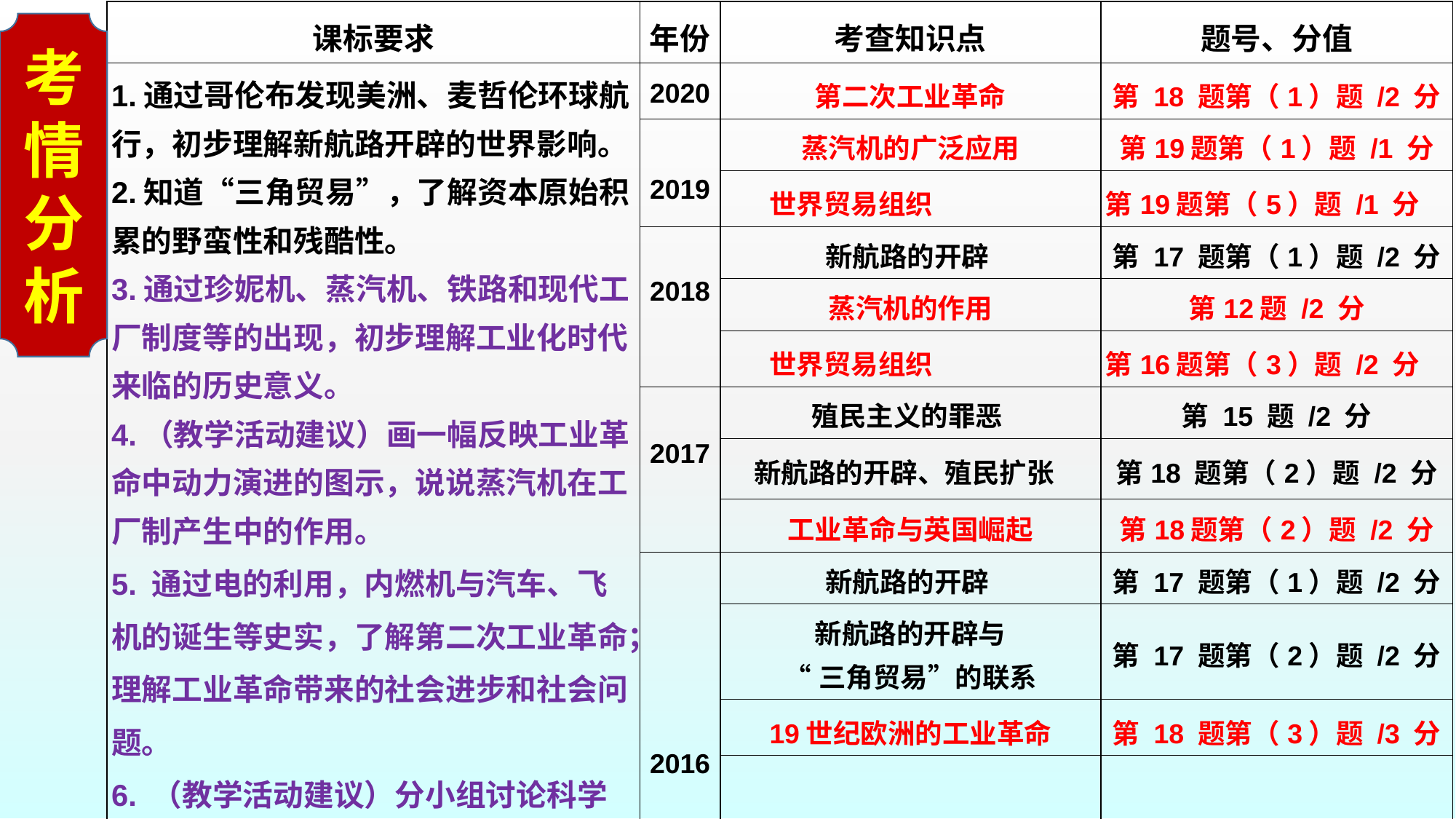

| 课标要求 | 年份 | 考查知识点 | 题号、分值 |
| --- | --- | --- | --- |
| 1.通过哥伦布发现美洲、麦哲伦环球航行，初步理解新航路开辟的世界影响。 2.知道“三角贸易”，了解资本原始积累的野蛮性和残酷性。 3.通过珍妮机、蒸汽机、铁路和现代工厂制度等的出现，初步理解工业化时代来临的历史意义。 4.（教学活动建议）画一幅反映工业革命中动力演进的图示，说说蒸汽机在工厂制产生中的作用。 5. 通过电的利用，内燃机与汽车、飞机的诞生等史实，了解第二次工业革命；理解工业革命带来的社会进步和社会问题。 6. （教学活动建议）分小组讨论科学技术的发展对社会进步的作用，以及对人类生存环境的影响。 7.初步理解世界贸易组织的宗旨和作用。 | 2020 | 第二次工业革命 | 第 18 题第（1）题 /2 分 |
|  | 2019 | 蒸汽机的广泛应用 | 第19题第（1）题 /1 分 |
|  |  | 世界贸易组织 | 第19题第（5）题 /1 分 |
|  | 2018 | 新航路的开辟 | 第 17 题第（1）题 /2 分 |
|  |  | 蒸汽机的作用 | 第12题 /2 分 |
|  |  | 世界贸易组织 | 第16题第（3）题 /2 分 |
|  | 2017 | 殖民主义的罪恶 | 第 15 题 /2 分 |
|  |  | 新航路的开辟、殖民扩张 | 第18 题第（2）题 /2 分 |
|  |  | 工业革命与英国崛起 | 第18题第（2）题 /2 分 |
|  | 2016 | 新航路的开辟 | 第 17 题第（1）题 /2 分 |
|  |  | 新航路的开辟与 “三角贸易”的联系 | 第 17 题第（2）题 /2 分 |
|  |  | 19世纪欧洲的工业革命 | 第 18 题第（3）题 /3 分 |
|  |  | 世界贸易的发展特点 | 第17题第（3）题 /2 分 |
考情分析